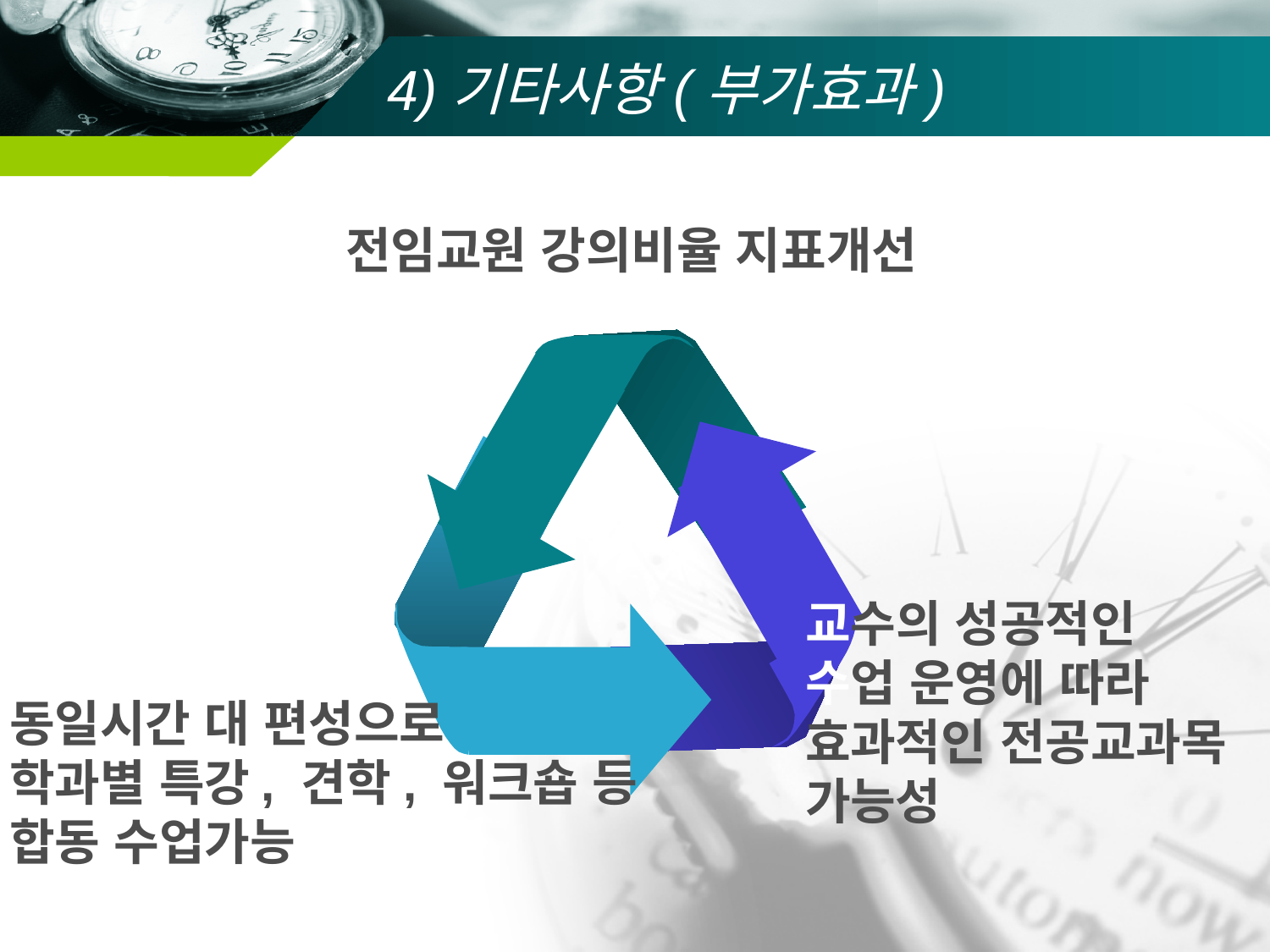

# 4)기타사항(부가효과)
전임교원 강의비율 지표개선

교수의 성공적인
수업 운영에 따라
효과적인 전공교과목
가능성

동일시간 대 편성으로
학과별 특강, 견학, 워크숍 등
합동 수업가능